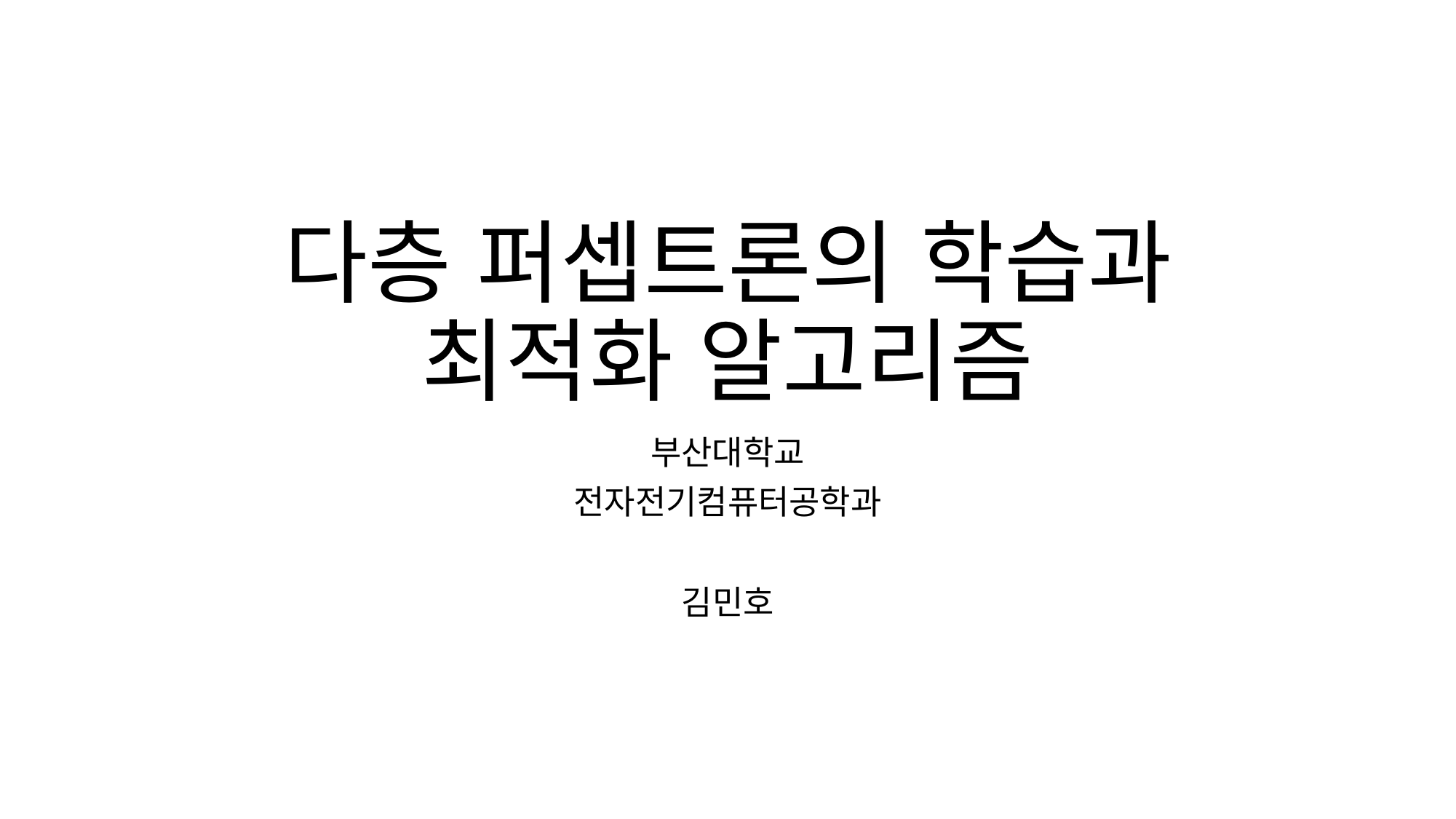

# 다층 퍼셉트론의 학습과 최적화 알고리즘
부산대학교
전자전기컴퓨터공학과

김민호